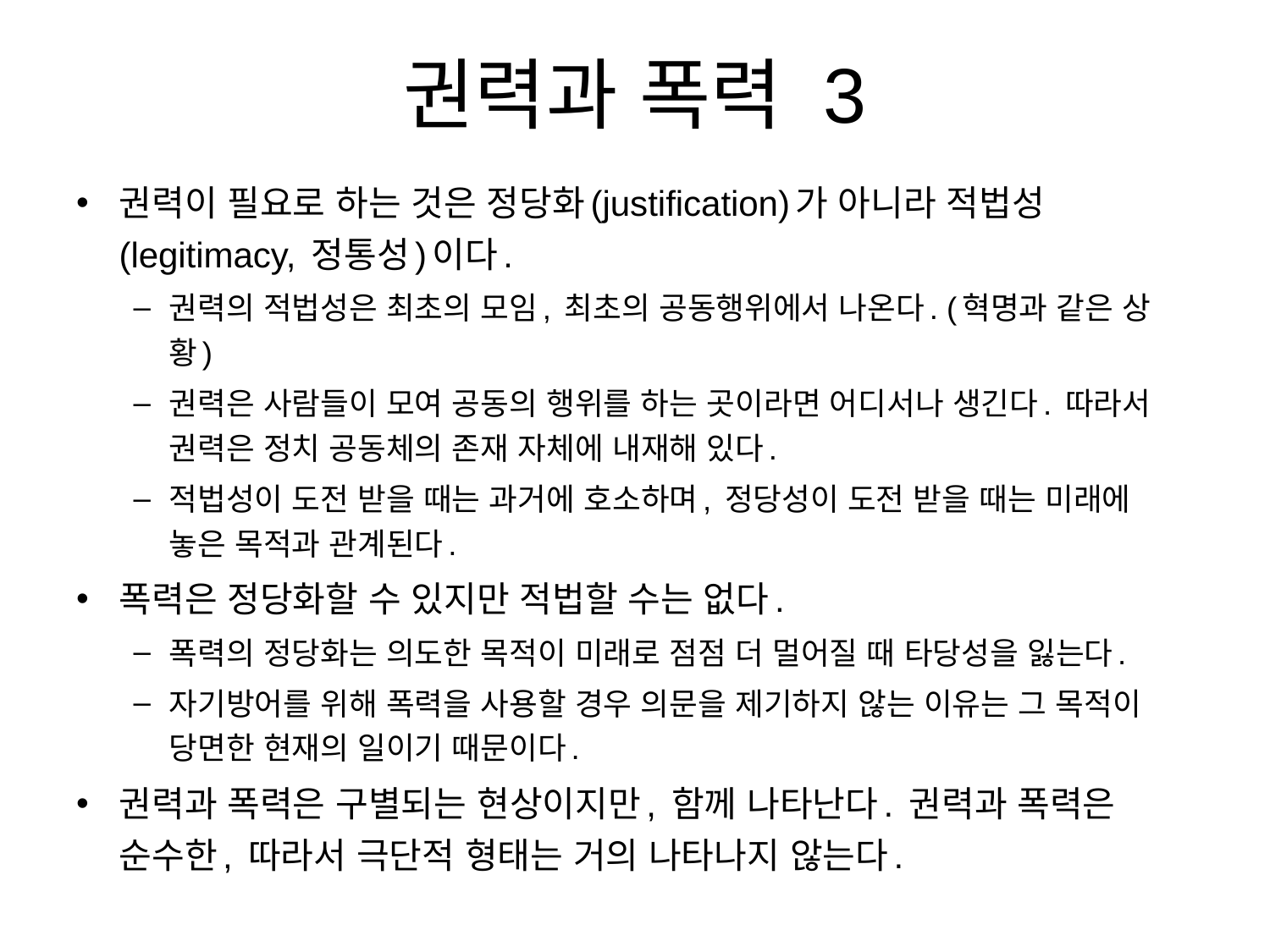

# 권력과 폭력 3
권력이 필요로 하는 것은 정당화(justification)가 아니라 적법성(legitimacy, 정통성)이다.
권력의 적법성은 최초의 모임, 최초의 공동행위에서 나온다. (혁명과 같은 상황)
권력은 사람들이 모여 공동의 행위를 하는 곳이라면 어디서나 생긴다. 따라서 권력은 정치 공동체의 존재 자체에 내재해 있다.
적법성이 도전 받을 때는 과거에 호소하며, 정당성이 도전 받을 때는 미래에 놓은 목적과 관계된다.
폭력은 정당화할 수 있지만 적법할 수는 없다.
폭력의 정당화는 의도한 목적이 미래로 점점 더 멀어질 때 타당성을 잃는다.
자기방어를 위해 폭력을 사용할 경우 의문을 제기하지 않는 이유는 그 목적이 당면한 현재의 일이기 때문이다.
권력과 폭력은 구별되는 현상이지만, 함께 나타난다. 권력과 폭력은 순수한, 따라서 극단적 형태는 거의 나타나지 않는다.